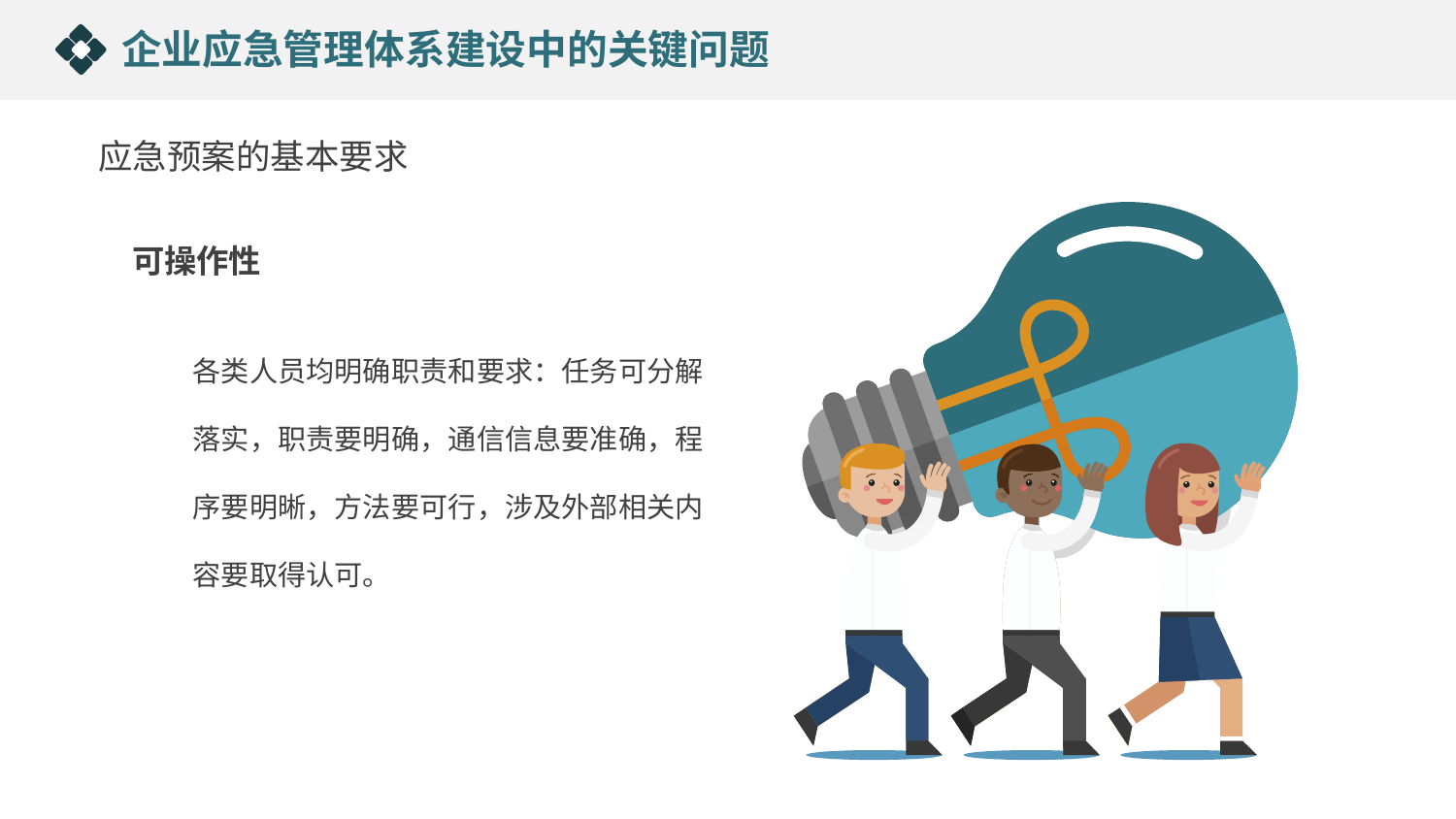

企业应急管理体系建设中的关键问题
应急预案的基本要求

可操作性
各类人员均明确职责和要求：任务可分解落实，职责要明确，通信信息要准确，程序要明晰，方法要可行，涉及外部相关内容要取得认可。